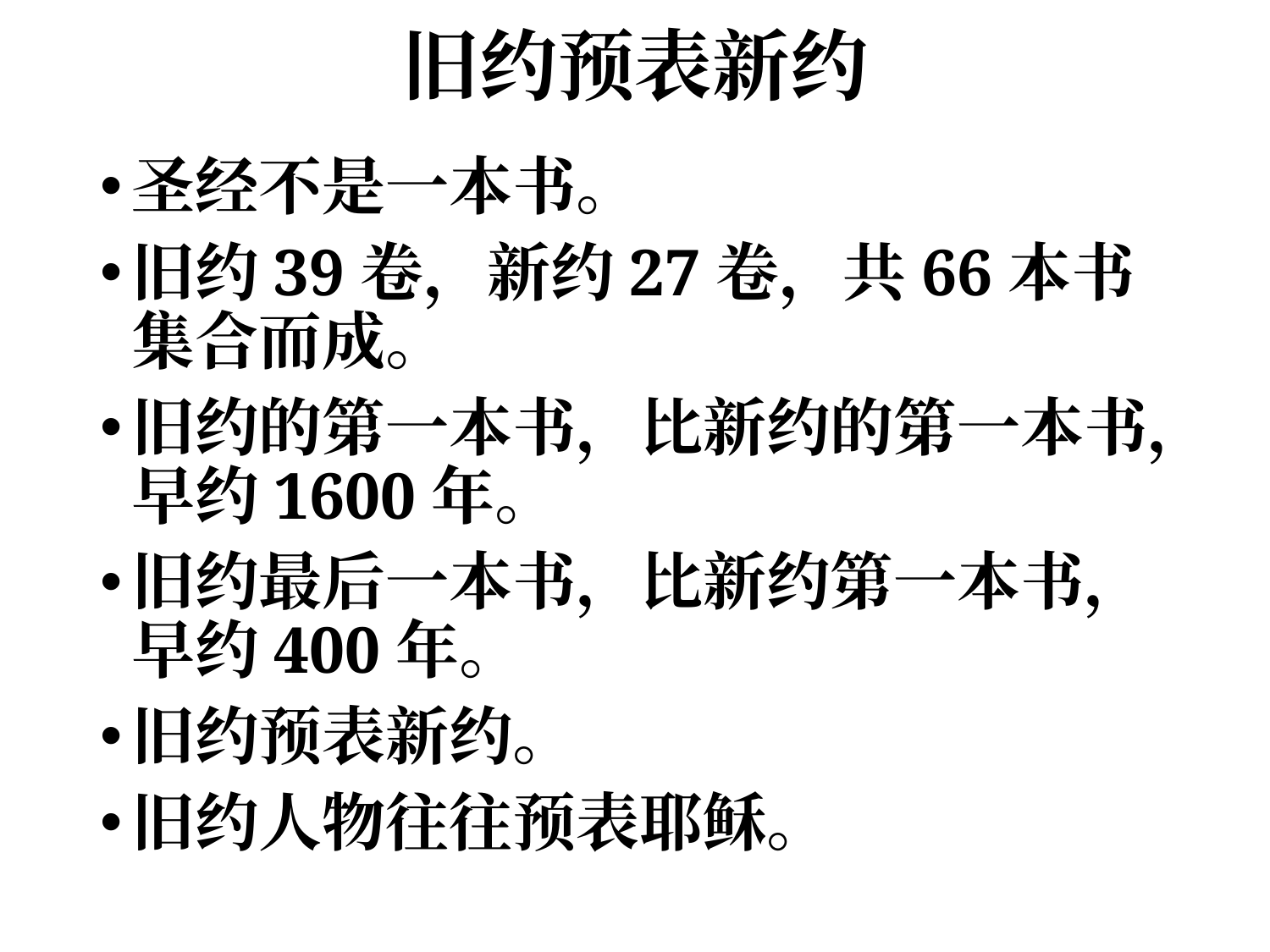

# 旧约预表新约
圣经不是一本书。
旧约39卷，新约27卷，共66本书集合而成。
旧约的第一本书，比新约的第一本书，早约1600年。
旧约最后一本书，比新约第一本书，早约400年。
旧约预表新约。
旧约人物往往预表耶稣。